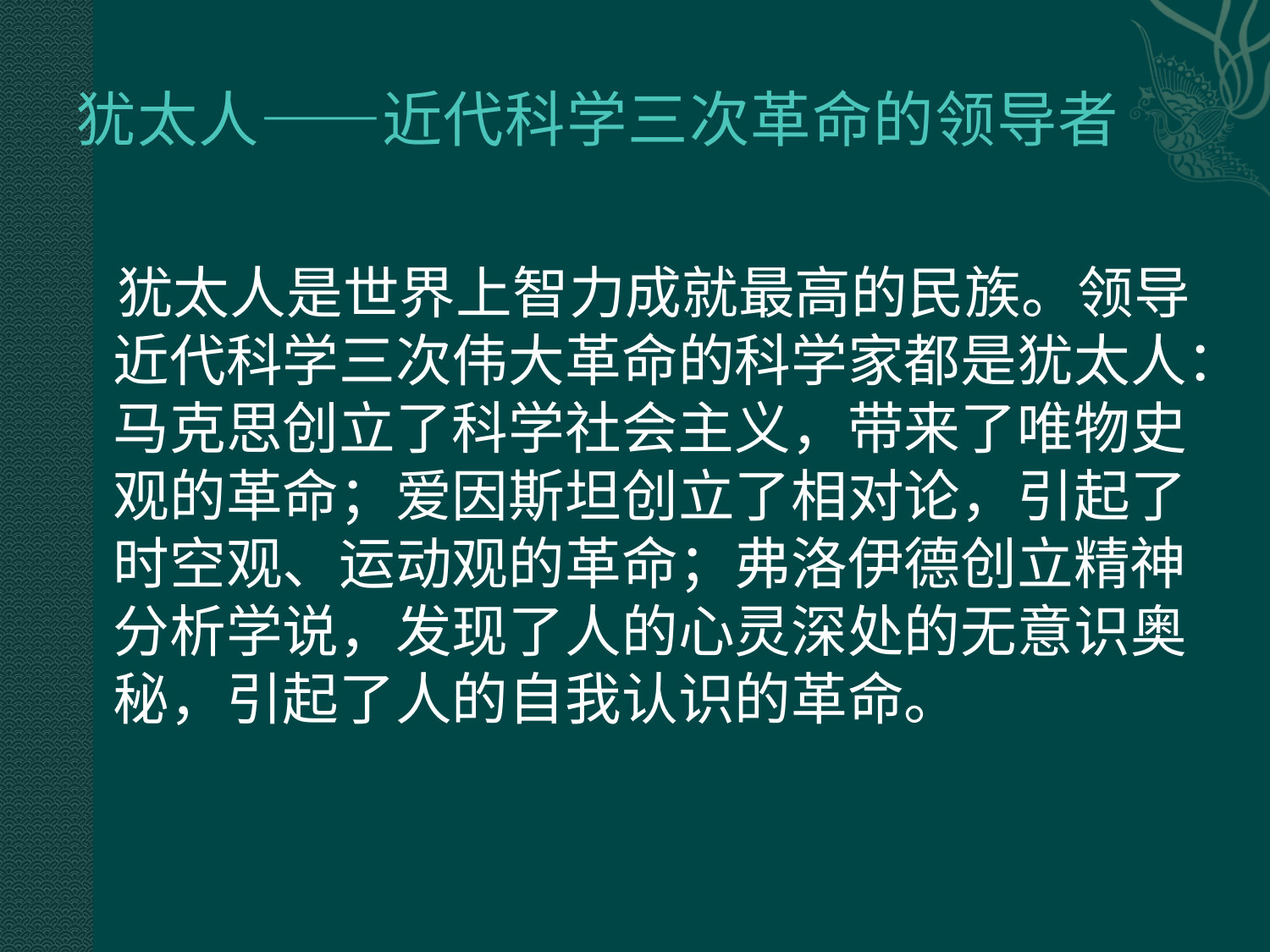

# 犹太人——近代科学三次革命的领导者
   犹太人是世界上智力成就最高的民族。领导近代科学三次伟大革命的科学家都是犹太人：马克思创立了科学社会主义，带来了唯物史观的革命；爱因斯坦创立了相对论，引起了时空观、运动观的革命；弗洛伊德创立精神分析学说，发现了人的心灵深处的无意识奥秘，引起了人的自我认识的革命。